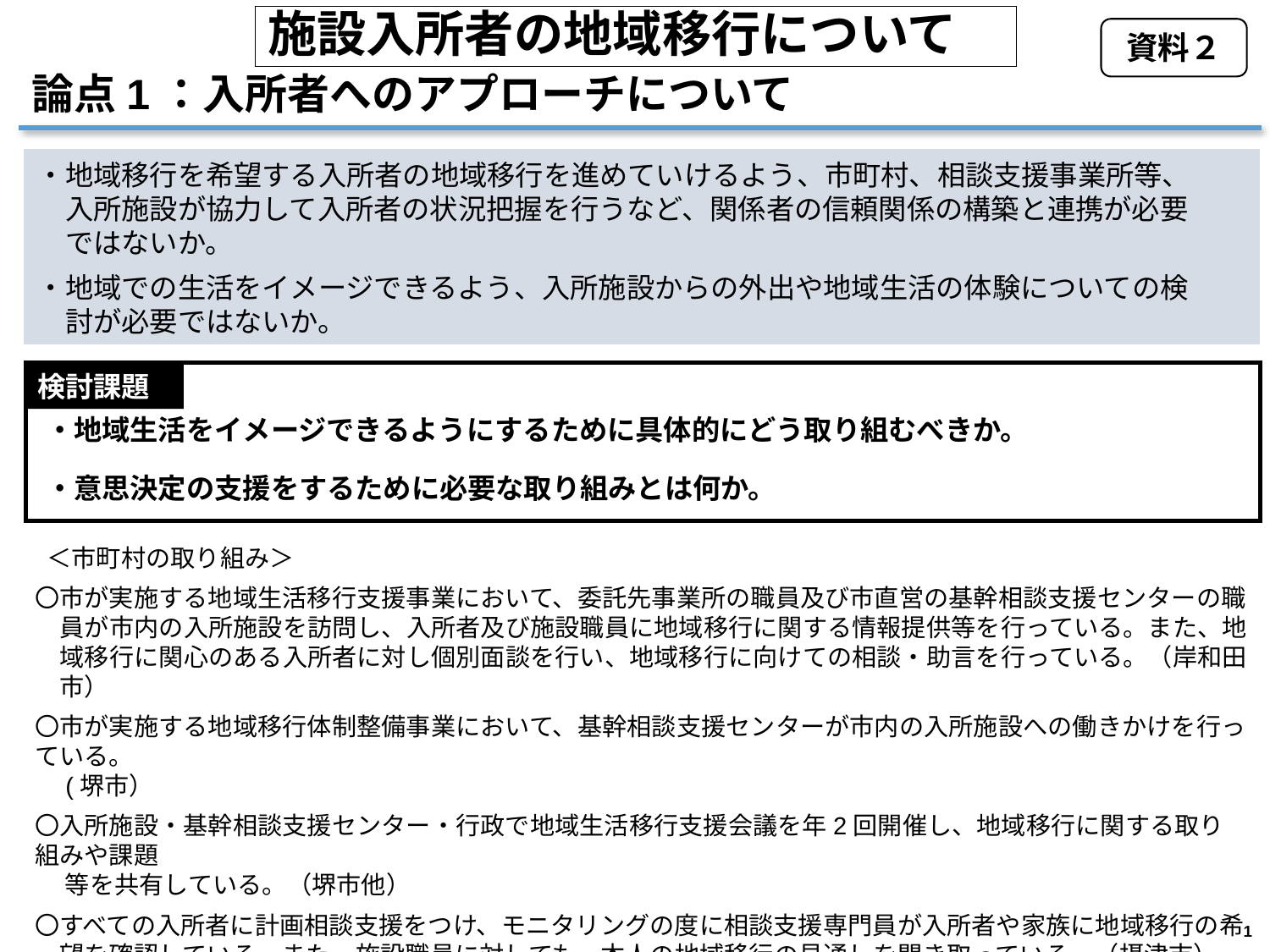

施設入所者の地域移行について
資料２
論点1：入所者へのアプローチについて

・地域移行を希望する入所者の地域移行を進めていけるよう、市町村、相談支援事業所等、
　入所施設が協力して入所者の状況把握を行うなど、関係者の信頼関係の構築と連携が必要
　ではないか。
・地域での生活をイメージできるよう、入所施設からの外出や地域生活の体験についての検
　討が必要ではないか。
検討課題

・地域生活をイメージできるようにするために具体的にどう取り組むべきか。
・意思決定の支援をするために必要な取り組みとは何か。
＜市町村の取り組み＞
〇市が実施する地域生活移行支援事業において、委託先事業所の職員及び市直営の基幹相談支援センターの職員が市内の入所施設を訪問し、入所者及び施設職員に地域移行に関する情報提供等を行っている。また、地域移行に関心のある入所者に対し個別面談を行い、地域移行に向けての相談・助言を行っている。（岸和田市）
〇市が実施する地域移行体制整備事業において、基幹相談支援センターが市内の入所施設への働きかけを行っている。
　(堺市）
〇入所施設・基幹相談支援センター・行政で地域生活移行支援会議を年2回開催し、地域移行に関する取り組みや課題
　 等を共有している。（堺市他）
〇すべての入所者に計画相談支援をつけ、モニタリングの度に相談支援専門員が入所者や家族に地域移行の希
　望を確認している。また、施設職員に対しても、本人の地域移行の見通しを聞き取っている。（摂津市）
〇地域移行の推進にあたり、各区の基幹相談支援センターと入所施設との顔の見える関係を築くため、市（福祉局）が調整役を担い、3者で意見交換等を行っている。（大阪市）
1